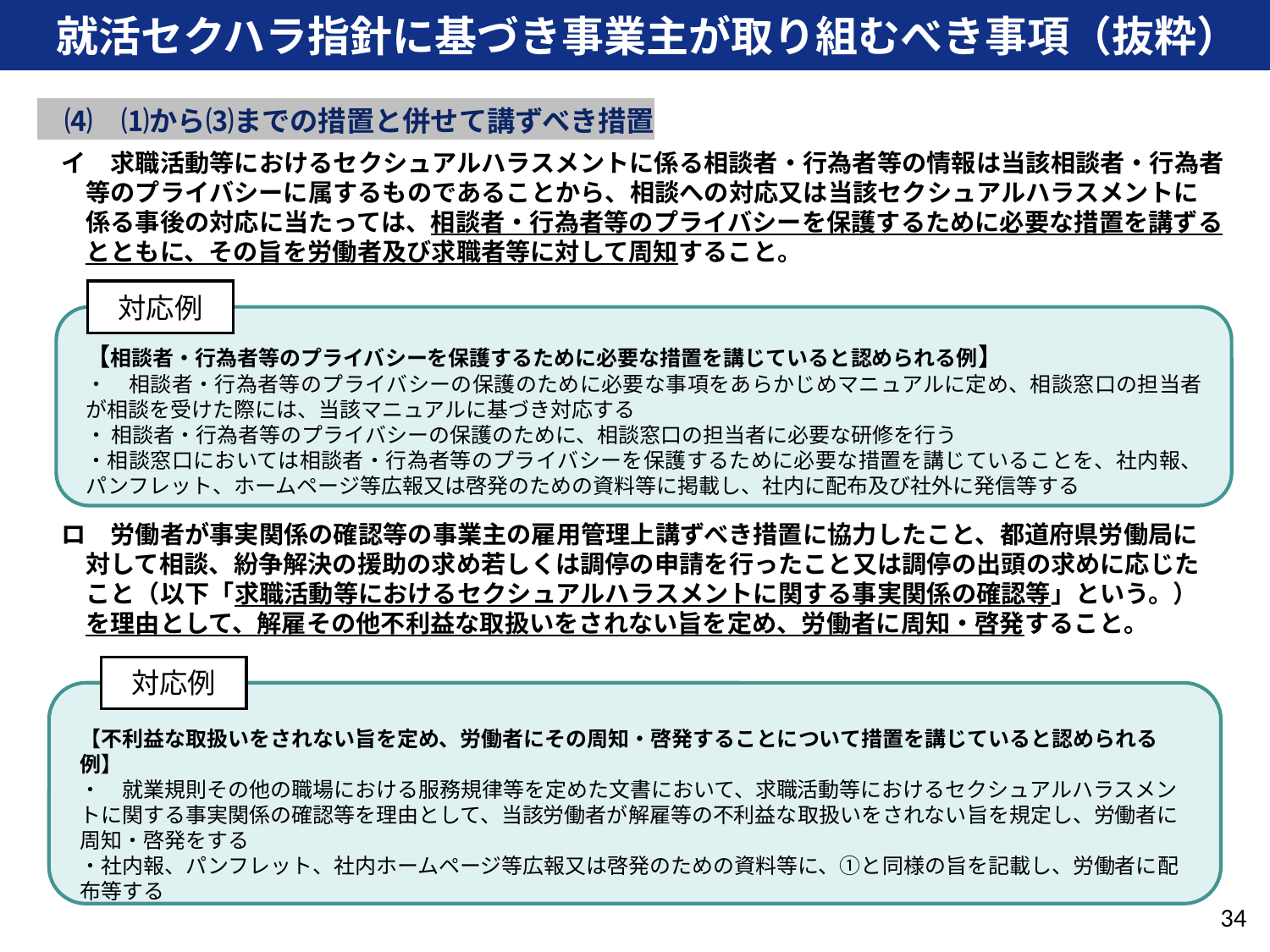

就活セクハラ指針に基づき事業主が取り組むべき事項（抜粋）

　　⑷　⑴から⑶までの措置と併せて講ずべき措置

イ　求職活動等におけるセクシュアルハラスメントに係る相談者・行為者等の情報は当該相談者・行為者
　等のプライバシーに属するものであることから、相談への対応又は当該セクシュアルハラスメントに
　係る事後の対応に当たっては、相談者・行為者等のプライバシーを保護するために必要な措置を講ずる
　とともに、その旨を労働者及び求職者等に対して周知すること。

ロ　労働者が事実関係の確認等の事業主の雇用管理上講ずべき措置に協力したこと、都道府県労働局に
　対して相談、紛争解決の援助の求め若しくは調停の申請を行ったこと又は調停の出頭の求めに応じた
　こと（以下「求職活動等におけるセクシュアルハラスメントに関する事実関係の確認等」という。）
　を理由として、解雇その他不利益な取扱いをされない旨を定め、労働者に周知・啓発すること。

対応例
【相談者・行為者等のプライバシーを保護するために必要な措置を講じていると認められる例】
・　相談者・行為者等のプライバシーの保護のために必要な事項をあらかじめマニュアルに定め、相談窓口の担当者が相談を受けた際には、当該マニュアルに基づき対応する
・ 相談者・行為者等のプライバシーの保護のために、相談窓口の担当者に必要な研修を行う
・相談窓口においては相談者・行為者等のプライバシーを保護するために必要な措置を講じていることを、社内報、パンフレット、ホームページ等広報又は啓発のための資料等に掲載し、社内に配布及び社外に発信等する
対応例

【不利益な取扱いをされない旨を定め、労働者にその周知・啓発することについて措置を講じていると認められる例】
・　就業規則その他の職場における服務規律等を定めた文書において、求職活動等におけるセクシュアルハラスメントに関する事実関係の確認等を理由として、当該労働者が解雇等の不利益な取扱いをされない旨を規定し、労働者に周知・啓発をする
・社内報、パンフレット、社内ホームページ等広報又は啓発のための資料等に、①と同様の旨を記載し、労働者に配布等する
34